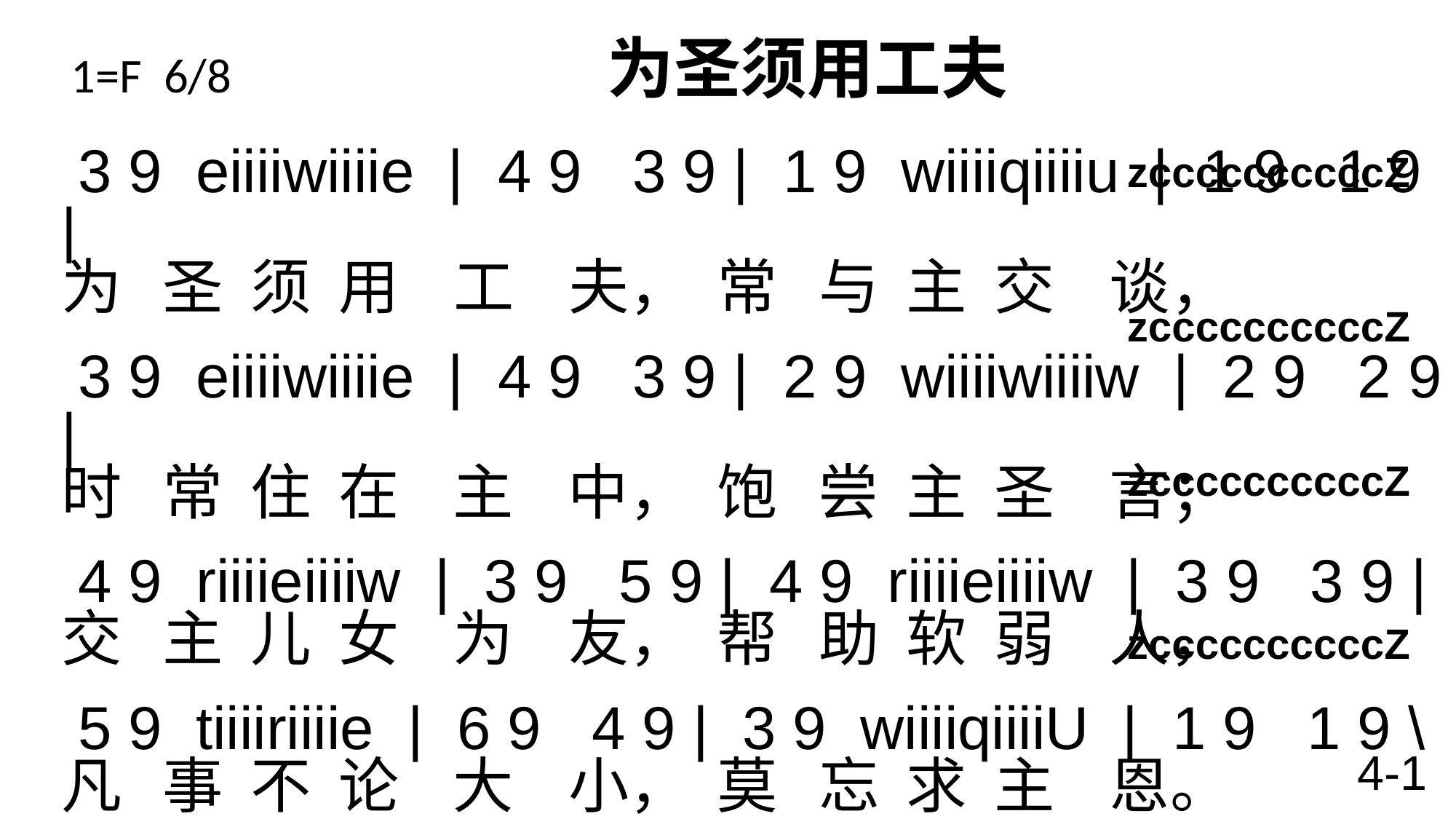

# 1=F  6/8                        为圣须用工夫
    zccccccccccZ
 3 9  eiiiiwiiiie  |  4 9   3 9 |  1 9  wiiiiqiiiiu  |  1 9   1 9 |
为   圣  须  用    工    夫，  常   与  主  交    谈，
 3 9  eiiiiwiiiie  |  4 9   3 9 |  2 9  wiiiiwiiiiw  |  2 9   2 9 |
时   常  住  在    主    中，  饱   尝  主  圣    言；
4 9  riiiieiiiiw  |  3 9   5 9 |  4 9  riiiieiiiiw  |  3 9   3 9 |
交   主  儿  女    为    友，  帮   助  软  弱    人，
 5 9  tiiiiriiiie  |  6 9   4 9 |  3 9  wiiiiqiiiiU  |  1 9   1 9 \
凡   事  不  论    大    小，  莫   忘  求  主    恩。
    zccccccccccZ
    zccccccccccZ
    zccccccccccZ
4-1